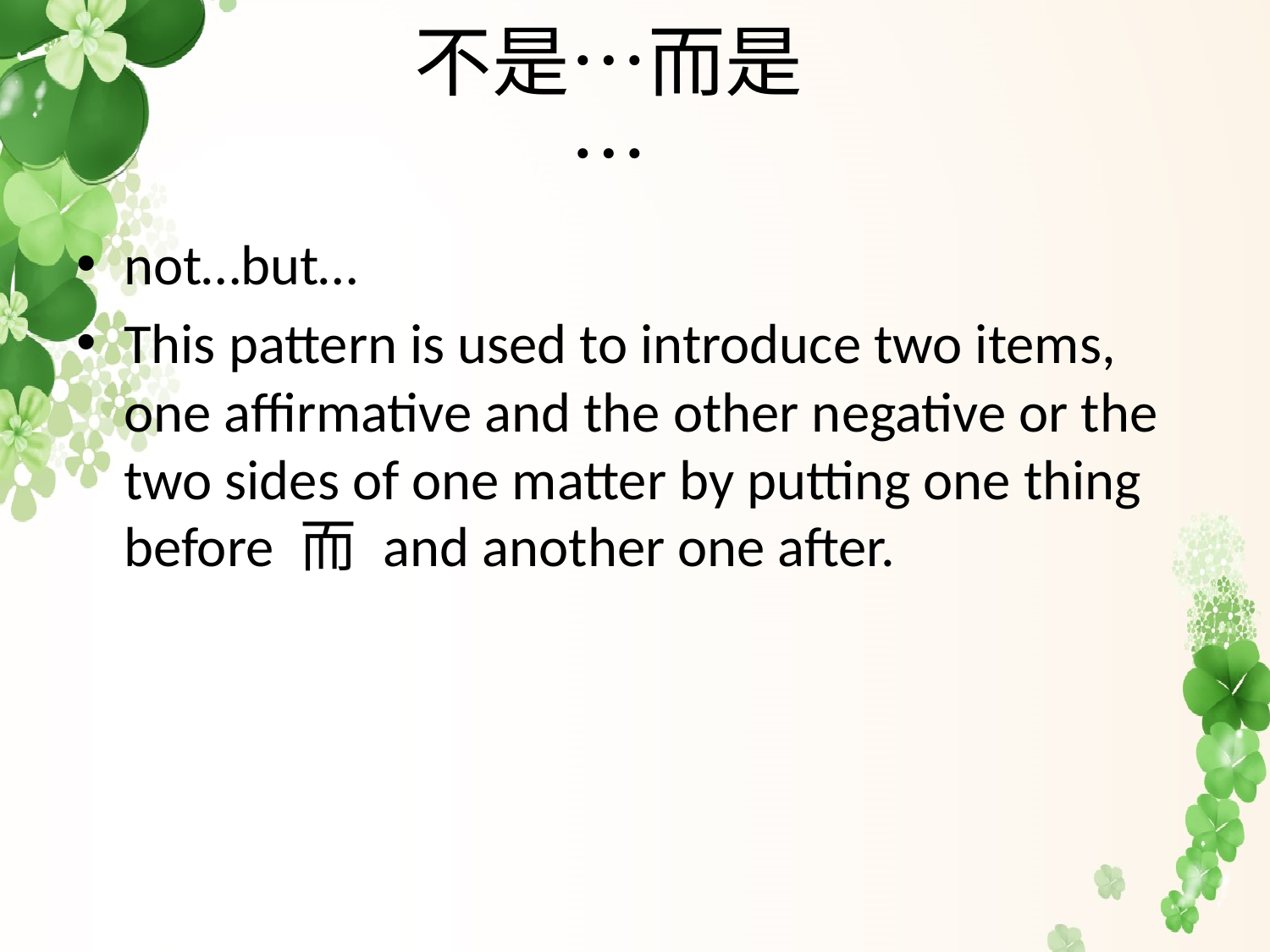

# 不是…而是…
not…but…
This pattern is used to introduce two items, one affirmative and the other negative or the two sides of one matter by putting one thing before 而 and another one after.